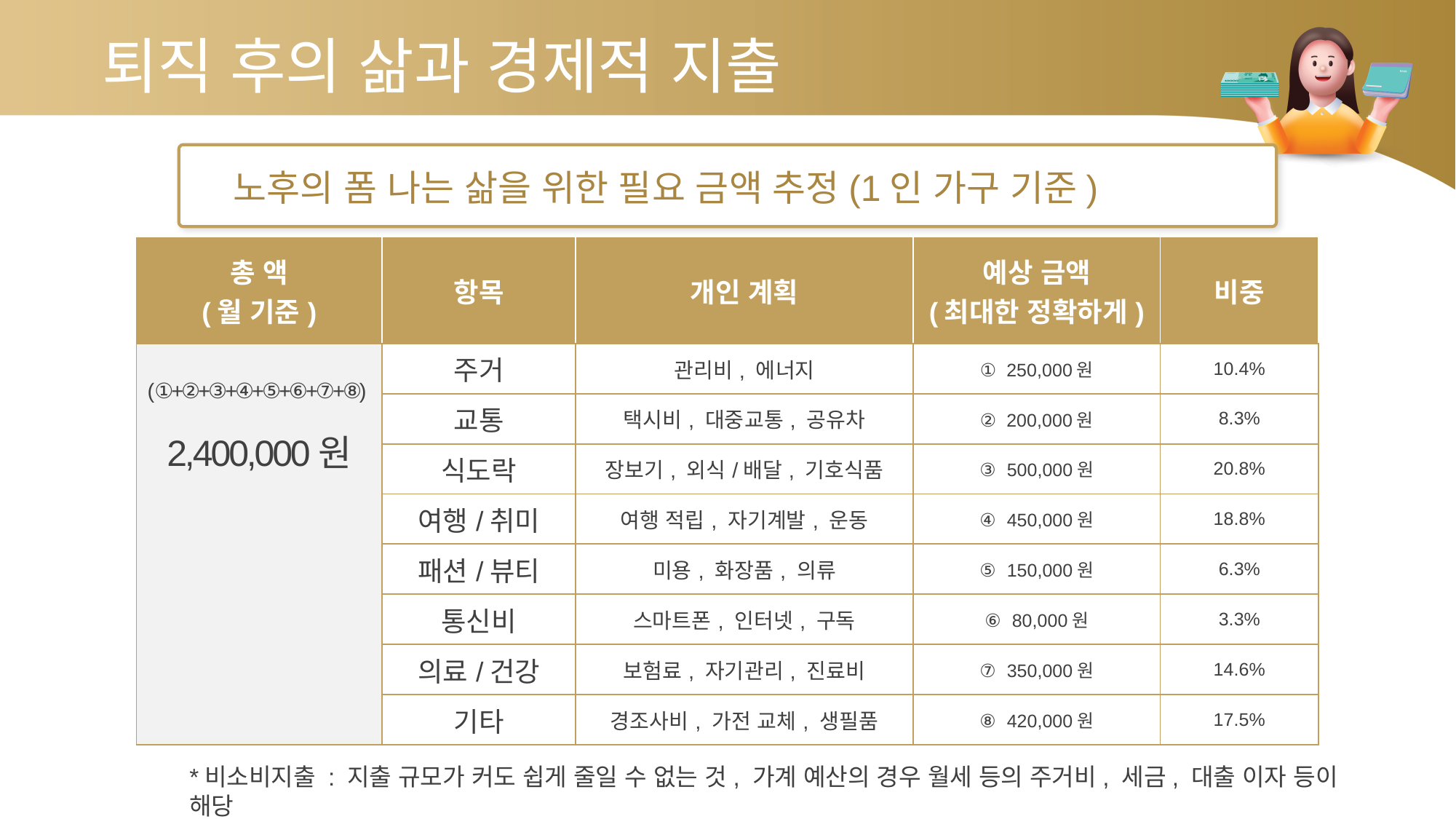

퇴직 후의 삶과 경제적 지출

노후의 폼 나는 삶을 위한 필요 금액 추정(1인 가구 기준)
| 총 액 (월 기준) | 항목 | 개인 계획 | 예상 금액 (최대한 정확하게) | 비중 |
| --- | --- | --- | --- | --- |
| (①+②+③+④+⑤+⑥+⑦+⑧) 2,400,000원 | 주거 | 관리비, 에너지 | ① 250,000원 | 10.4% |
|  | 교통 | 택시비, 대중교통, 공유차 | ② 200,000원 | 8.3% |
|  | 식도락 | 장보기, 외식/배달, 기호식품 | 500,000원 | 20.8% |
|  | 여행/취미 | 여행 적립, 자기계발, 운동 | 450,000원 | 18.8% |
|  | 패션/뷰티 | 미용, 화장품, 의류 | 150,000원 | 6.3% |
|  | 통신비 | 스마트폰, 인터넷, 구독 | 80,000원 | 3.3% |
|  | 의료/건강 | 보험료, 자기관리, 진료비 | 350,000원 | 14.6% |
|  | 기타 | 경조사비, 가전 교체, 생필품 | 420,000원 | 17.5% |
*비소비지출 : 지출 규모가 커도 쉽게 줄일 수 없는 것, 가계 예산의 경우 월세 등의 주거비, 세금, 대출 이자 등이 해당